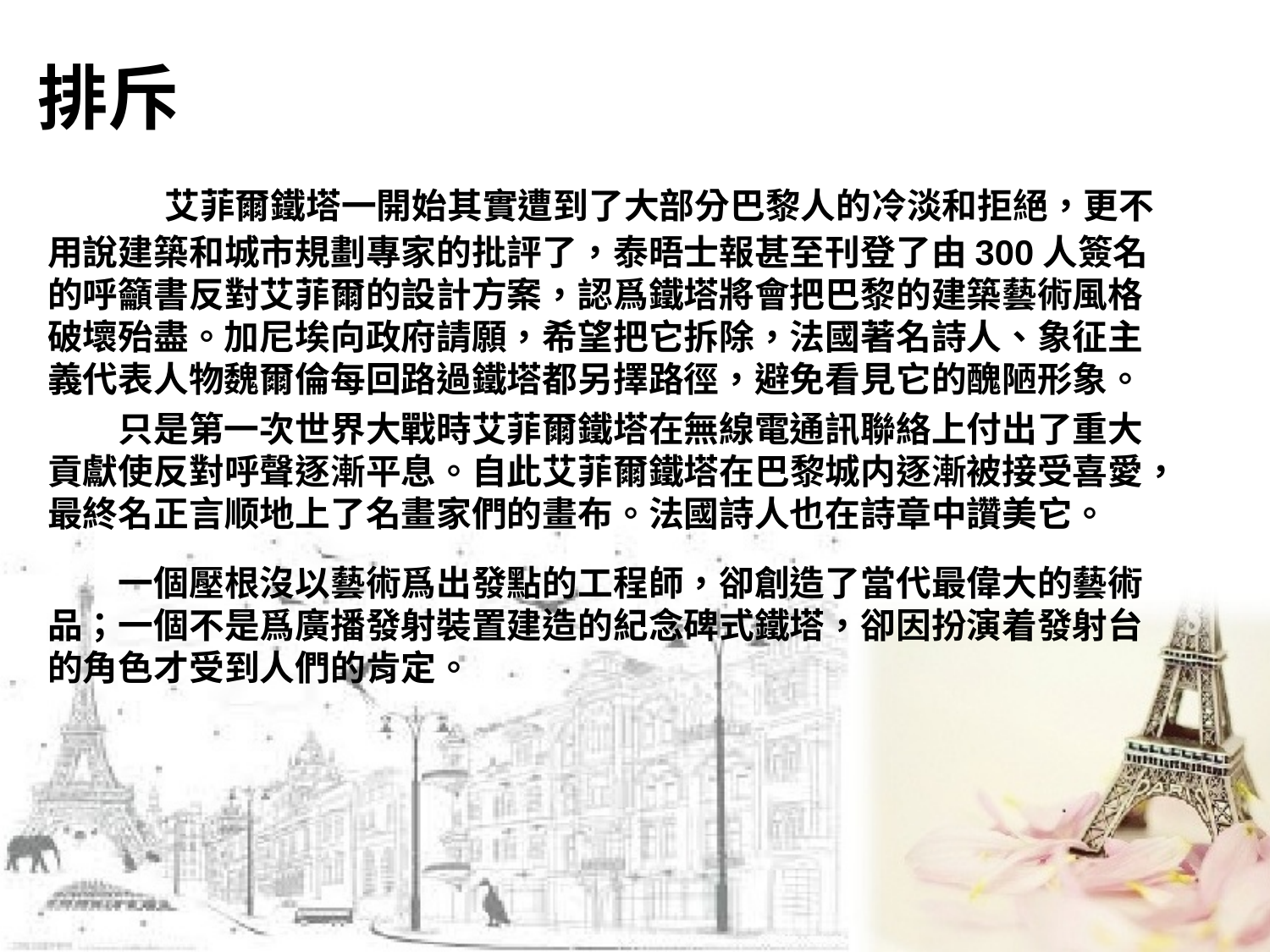

# 排斥
        艾菲爾鐵塔一開始其實遭到了大部分巴黎人的冷淡和拒絕，更不用說建築和城市規劃專家的批評了，泰晤士報甚至刊登了由300人簽名的呼籲書反對艾菲爾的設計方案，認爲鐵塔將會把巴黎的建築藝術風格破壞殆盡。加尼埃向政府請願，希望把它拆除，法國著名詩人、象征主義代表人物魏爾倫每回路過鐵塔都另擇路徑，避免看見它的醜陋形象。
　　只是第一次世界大戰時艾菲爾鐵塔在無線電通訊聯絡上付出了重大貢獻使反對呼聲逐漸平息。自此艾菲爾鐵塔在巴黎城内逐漸被接受喜愛，最終名正言顺地上了名畫家們的畫布。法國詩人也在詩章中讚美它。

　　一個壓根沒以藝術爲出發點的工程師，卻創造了當代最偉大的藝術品；一個不是爲廣播發射裝置建造的紀念碑式鐵塔，卻因扮演着發射台的角色才受到人們的肯定。